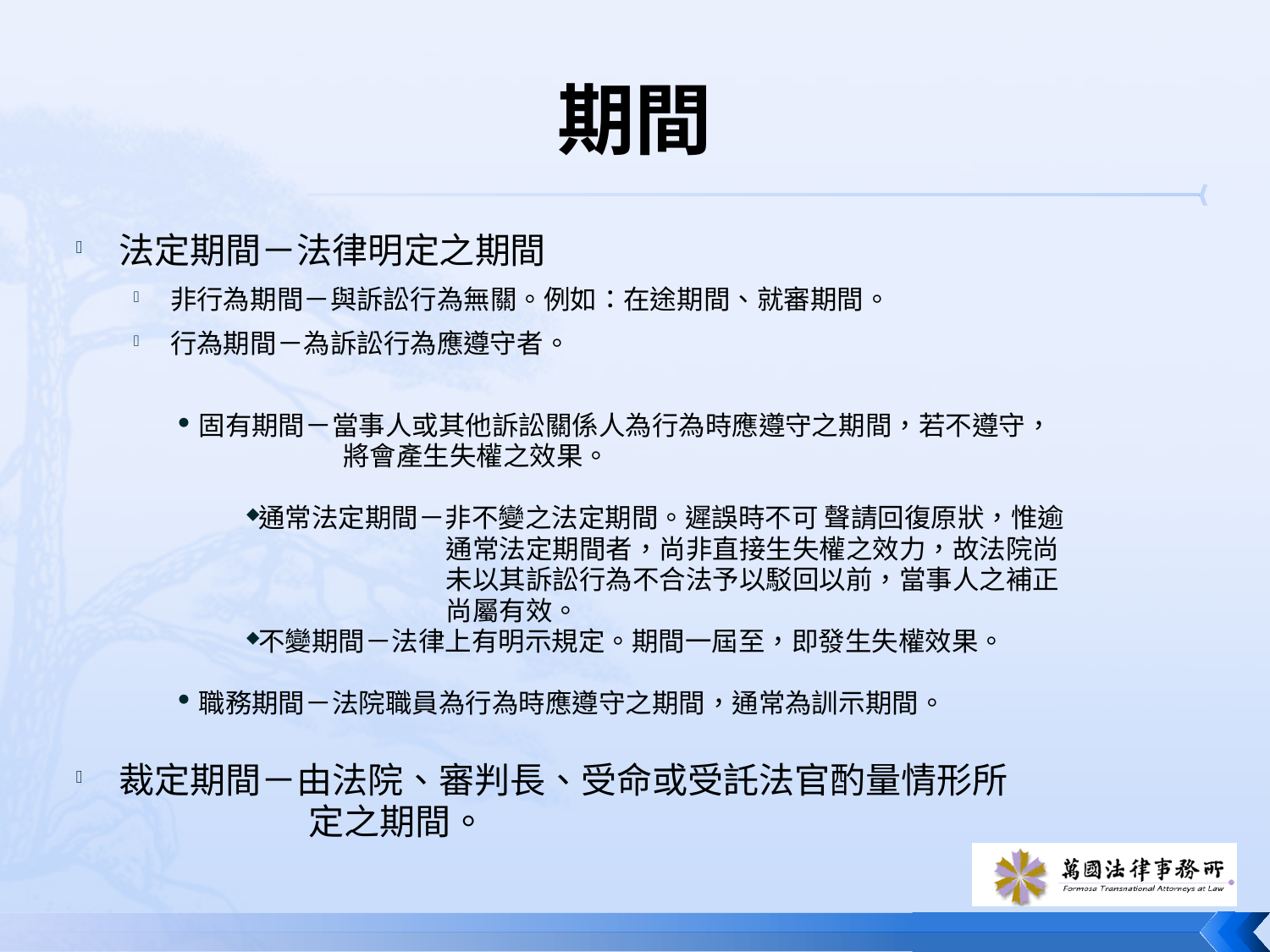

# 期間
法定期間－法律明定之期間
非行為期間－與訴訟行為無關。例如：在途期間、就審期間。
行為期間－為訴訟行為應遵守者。

固有期間－當事人或其他訴訟關係人為行為時應遵守之期間，若不遵守，
                           將會產生失權之效果。

通常法定期間－非不變之法定期間。遲誤時不可 聲請回復原狀，惟逾
                                 通常法定期間者，尚非直接生失權之效力，故法院尚
                                 未以其訴訟行為不合法予以駁回以前，當事人之補正
                                 尚屬有效。
不變期間－法律上有明示規定。期間一屆至，即發生失權效果。

職務期間－法院職員為行為時應遵守之期間，通常為訓示期間。

裁定期間－由法院、審判長、受命或受託法官酌量情形所
                            定之期間。